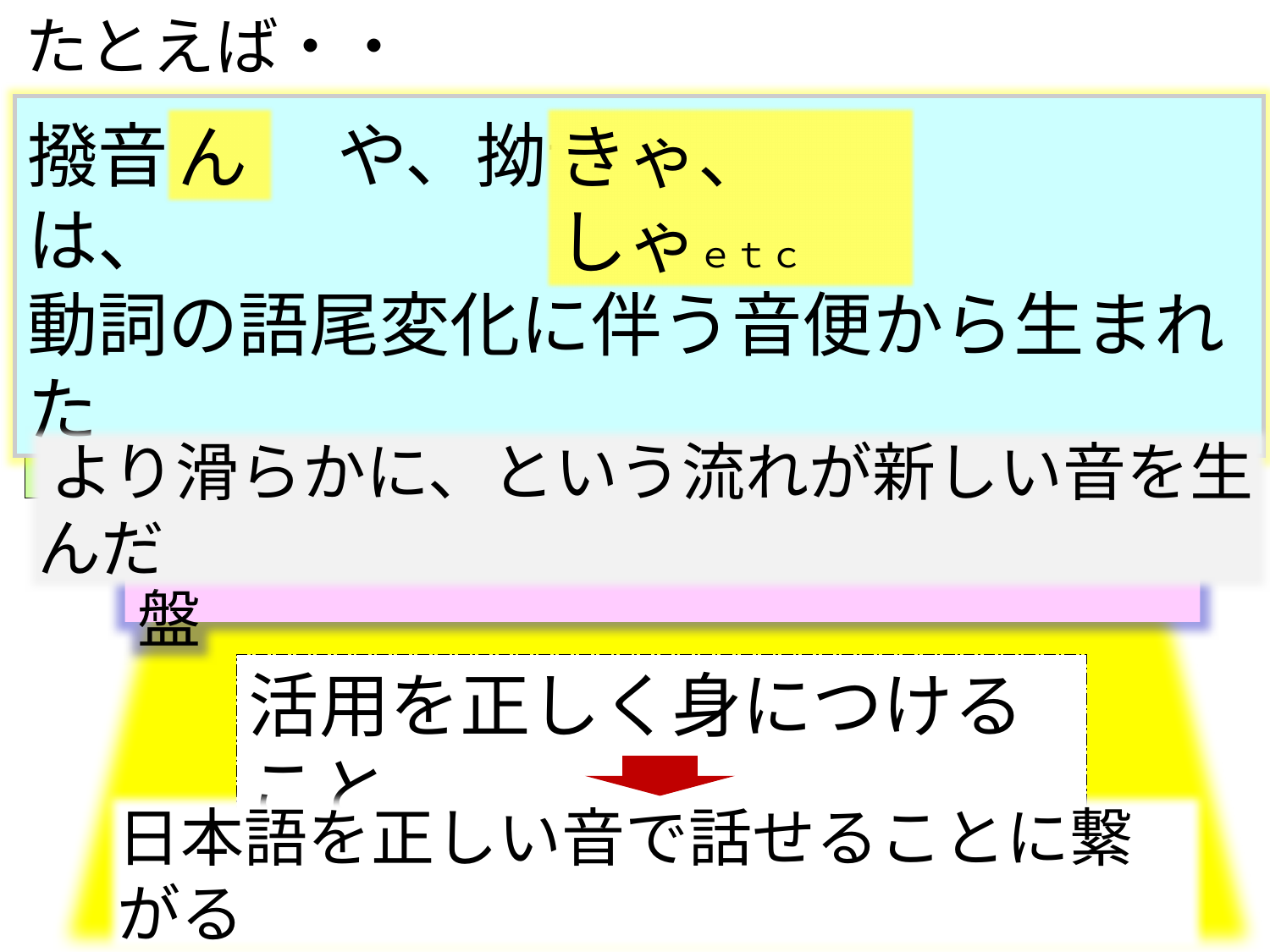

たとえば・・

撥音　　　や、拗音　　　　　　　　　は、
動詞の語尾変化に伴う音便から生まれた
ん
きゃ、しゃｅｔｃ
ん
飲みて→飲んで
っ
行きて→行って
より滑らかに、という流れが新しい音を生んだ
活用は、日本語の音の成り立ちの基盤

活用を正しく身につけること

日本語を正しい音で話せることに繋がる